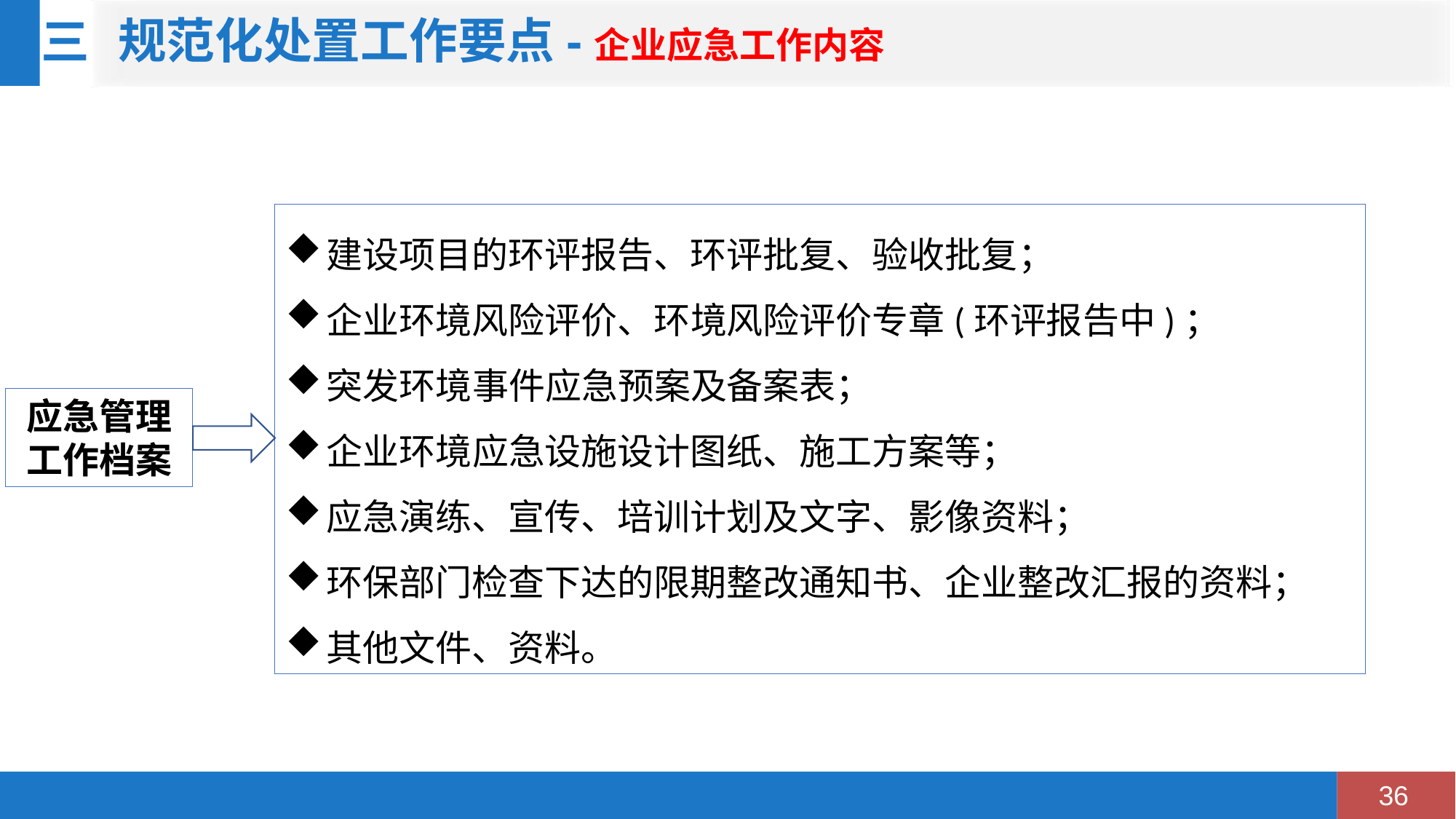

规范化处置工作要点-企业应急工作内容
三
建设项目的环评报告、环评批复、验收批复；
企业环境风险评价、环境风险评价专章(环评报告中)；
突发环境事件应急预案及备案表；
企业环境应急设施设计图纸、施工方案等；
应急演练、宣传、培训计划及文字、影像资料；
环保部门检查下达的限期整改通知书、企业整改汇报的资料；
其他文件、资料。
应急管理工作档案

36=